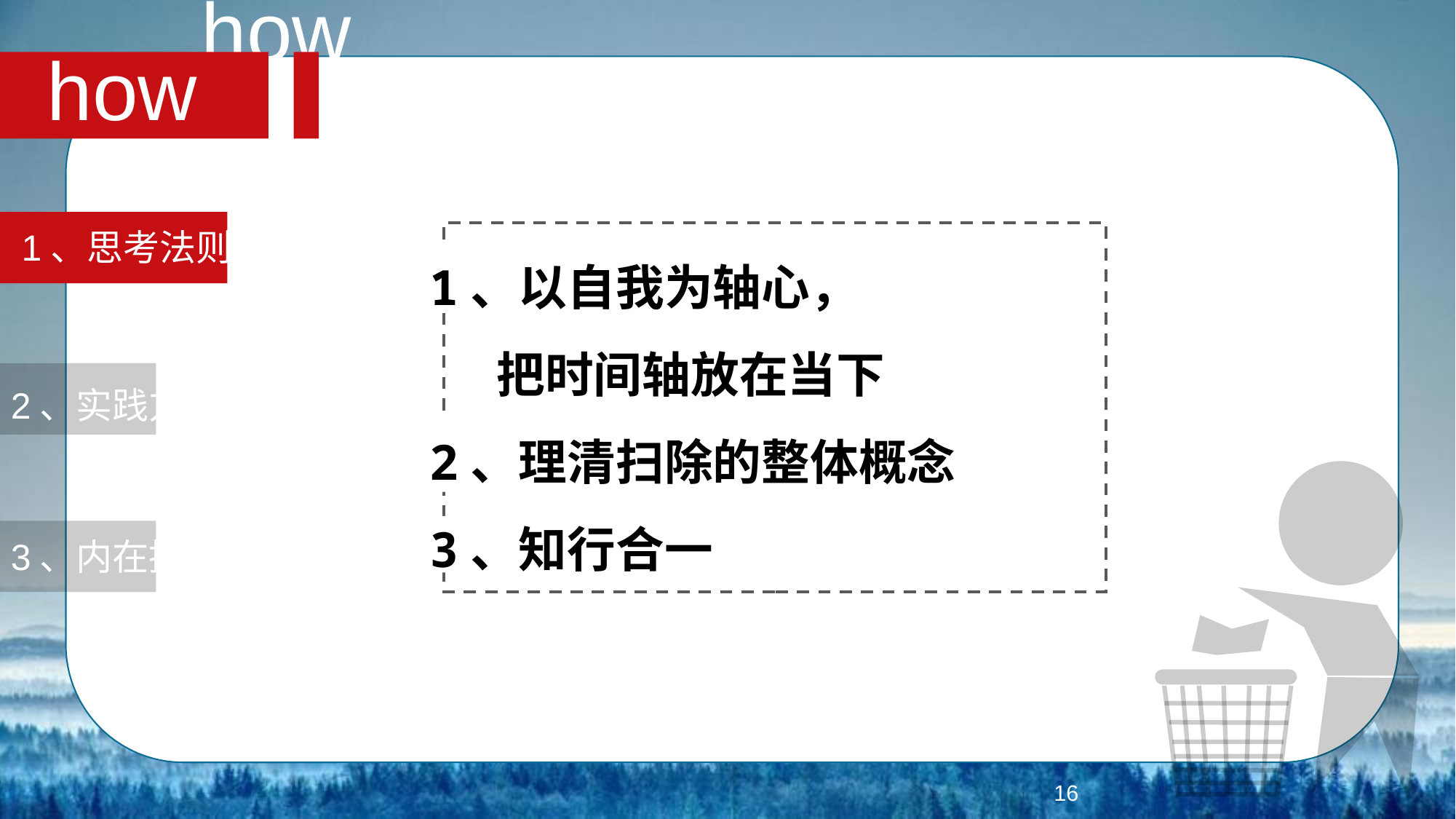

how
how

1、思考法则
1、以自我为轴心，
     把时间轴放在当下
2、理清扫除的整体概念
3、知行合一

2、实践方法

3、内在提升